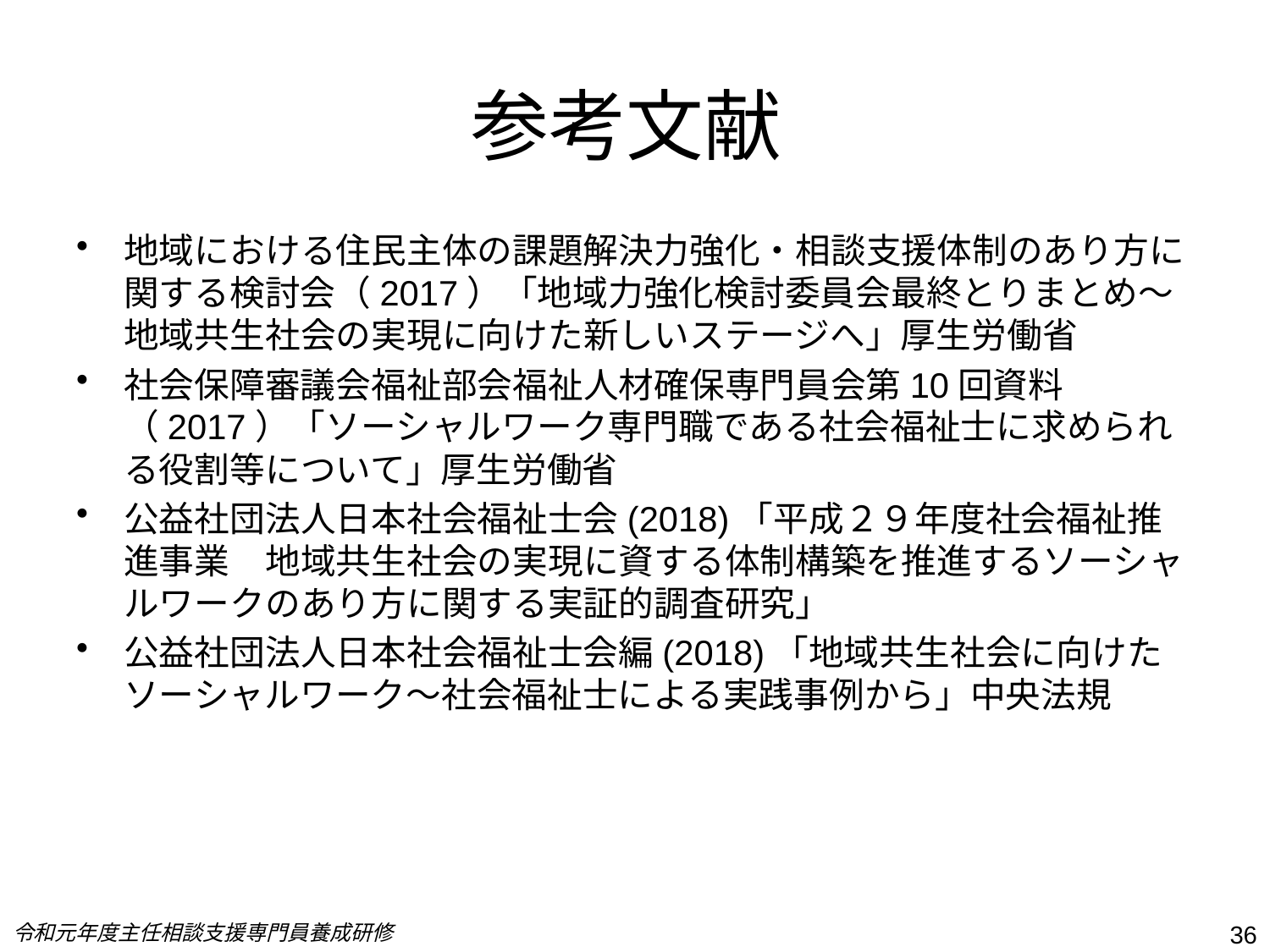

# 参考文献
地域における住民主体の課題解決力強化・相談支援体制のあり方に関する検討会（2017）「地域力強化検討委員会最終とりまとめ～地域共生社会の実現に向けた新しいステージへ」厚生労働省
社会保障審議会福祉部会福祉人材確保専門員会第10回資料（2017）「ソーシャルワーク専門職である社会福祉士に求められる役割等について」厚生労働省
公益社団法人日本社会福祉士会(2018)「平成２９年度社会福祉推進事業　地域共生社会の実現に資する体制構築を推進するソーシャルワークのあり方に関する実証的調査研究」
公益社団法人日本社会福祉士会編(2018)「地域共生社会に向けたソーシャルワーク～社会福祉士による実践事例から」中央法規

令和元年度主任相談支援専門員養成研修
36